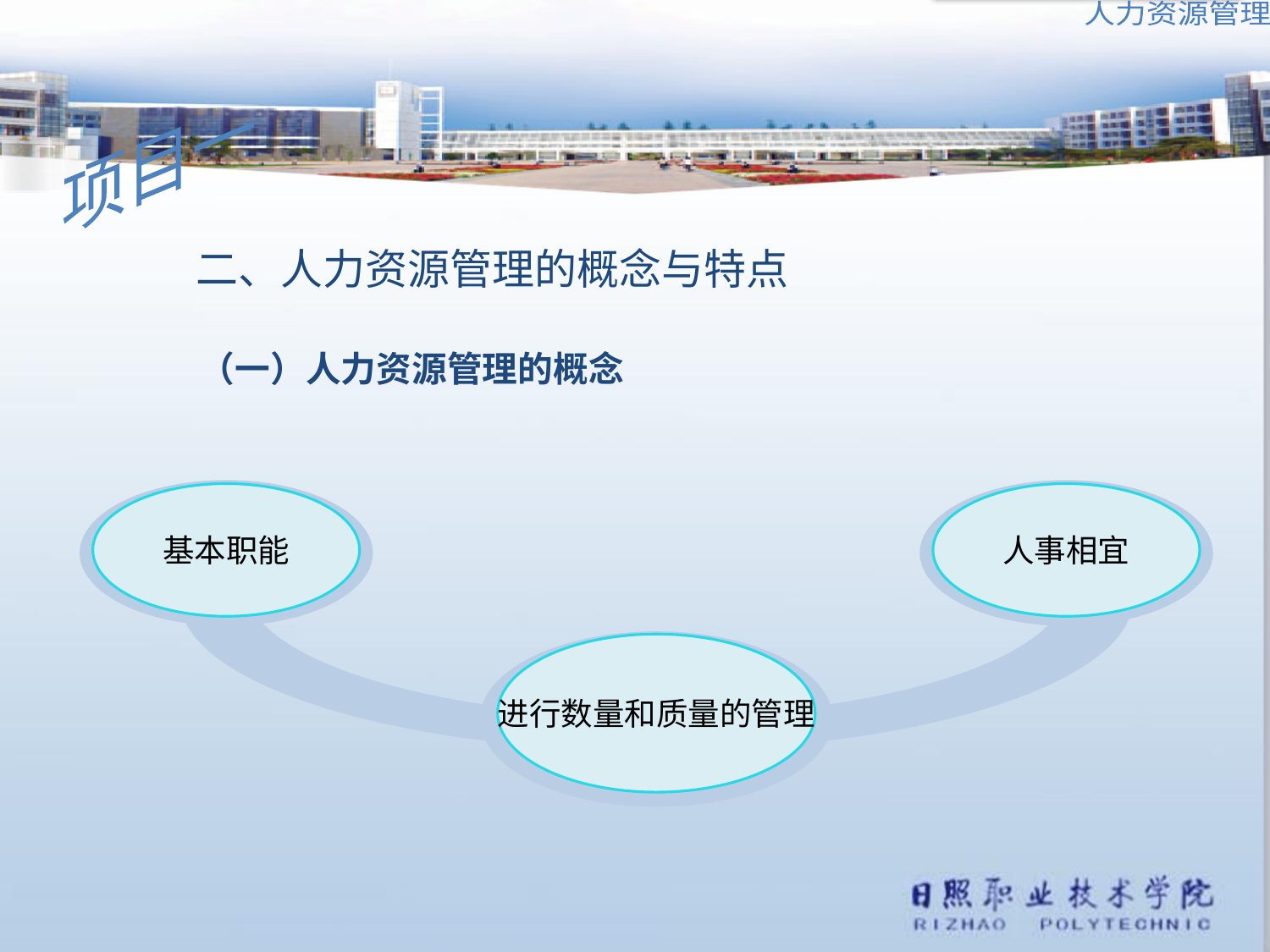

二、人力资源管理的概念与特点
（一）人力资源管理的概念

基本职能
人事相宜

进行数量和质量的管理